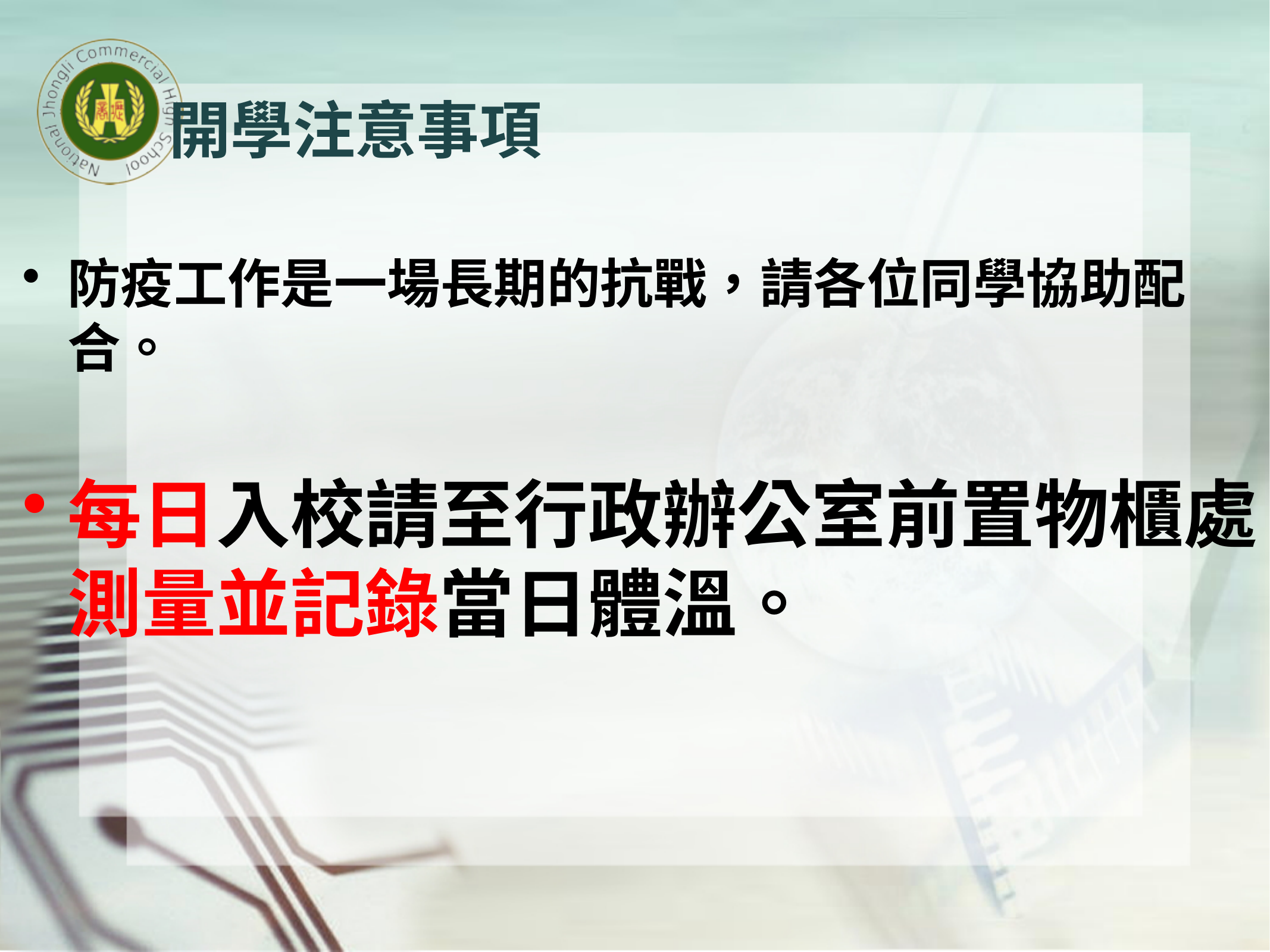

# 開學注意事項
防疫工作是一場長期的抗戰，請各位同學協助配合。

每日入校請至行政辦公室前置物櫃處測量並記錄當日體溫。